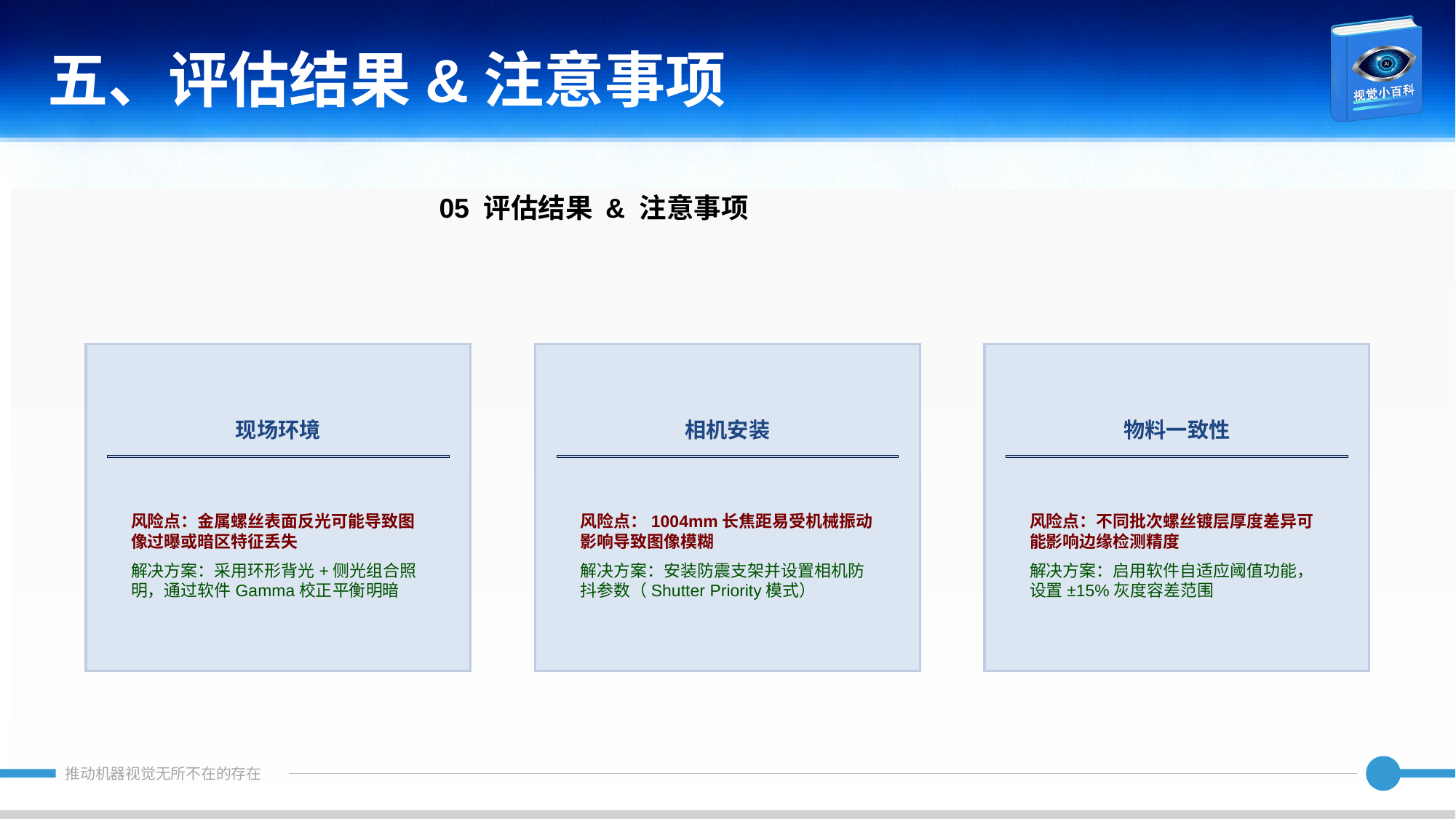

五、评估结果&注意事项

05 评估结果 & 注意事项

现场环境

相机安装

物料一致性

风险点：金属螺丝表面反光可能导致图像过曝或暗区特征丢失
解决方案：采用环形背光+侧光组合照明，通过软件Gamma校正平衡明暗

风险点：1004mm长焦距易受机械振动影响导致图像模糊
解决方案：安装防震支架并设置相机防抖参数（Shutter Priority模式）

风险点：不同批次螺丝镀层厚度差异可能影响边缘检测精度
解决方案：启用软件自适应阈值功能，设置±15%灰度容差范围
11